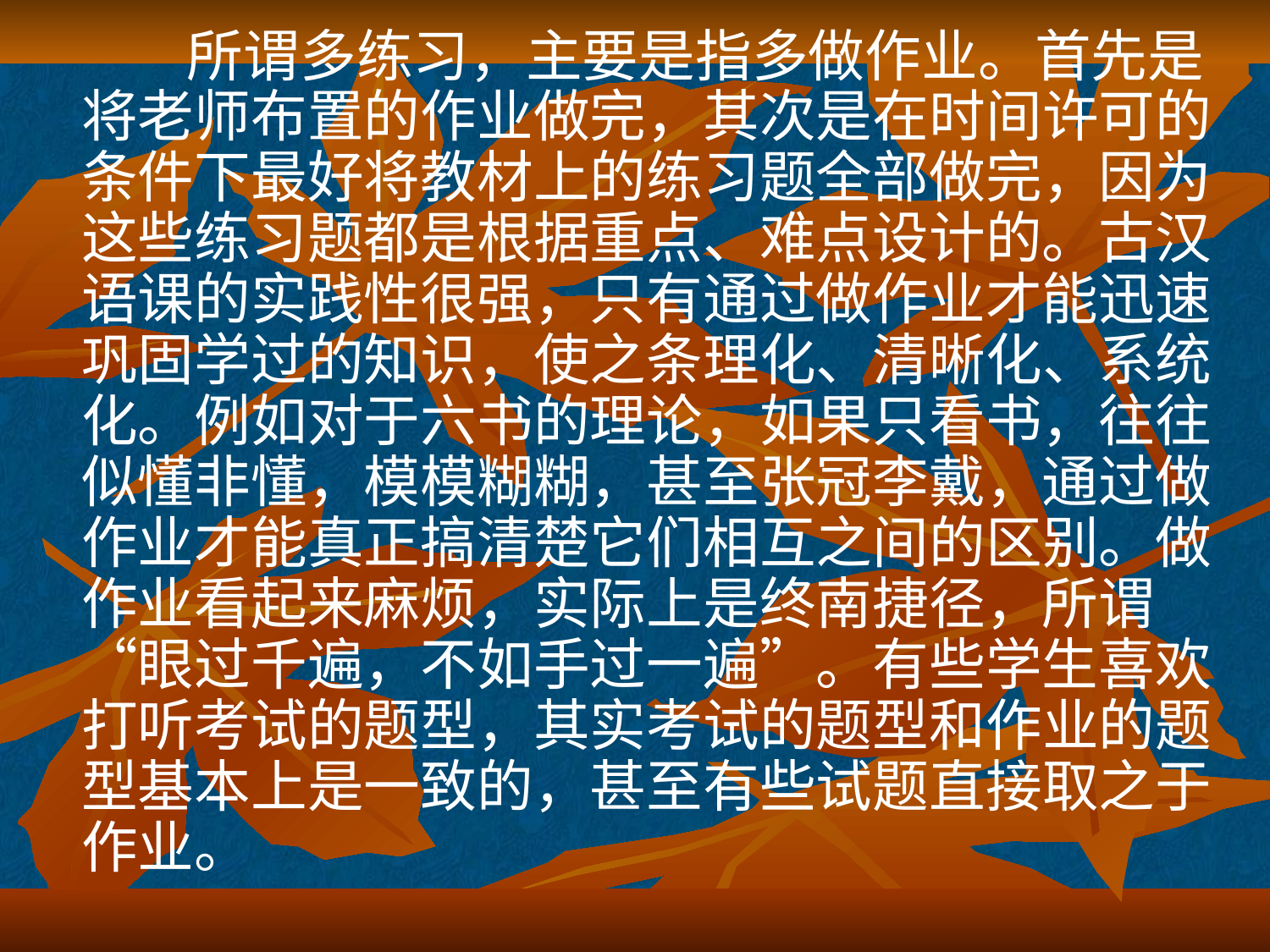

所谓多练习，主要是指多做作业。首先是将老师布置的作业做完，其次是在时间许可的条件下最好将教材上的练习题全部做完，因为这些练习题都是根据重点、难点设计的。古汉语课的实践性很强，只有通过做作业才能迅速巩固学过的知识，使之条理化、清晰化、系统化。例如对于六书的理论，如果只看书，往往似懂非懂，模模糊糊，甚至张冠李戴，通过做作业才能真正搞清楚它们相互之间的区别。做作业看起来麻烦，实际上是终南捷径，所谓“眼过千遍，不如手过一遍”。有些学生喜欢打听考试的题型，其实考试的题型和作业的题型基本上是一致的，甚至有些试题直接取之于作业。